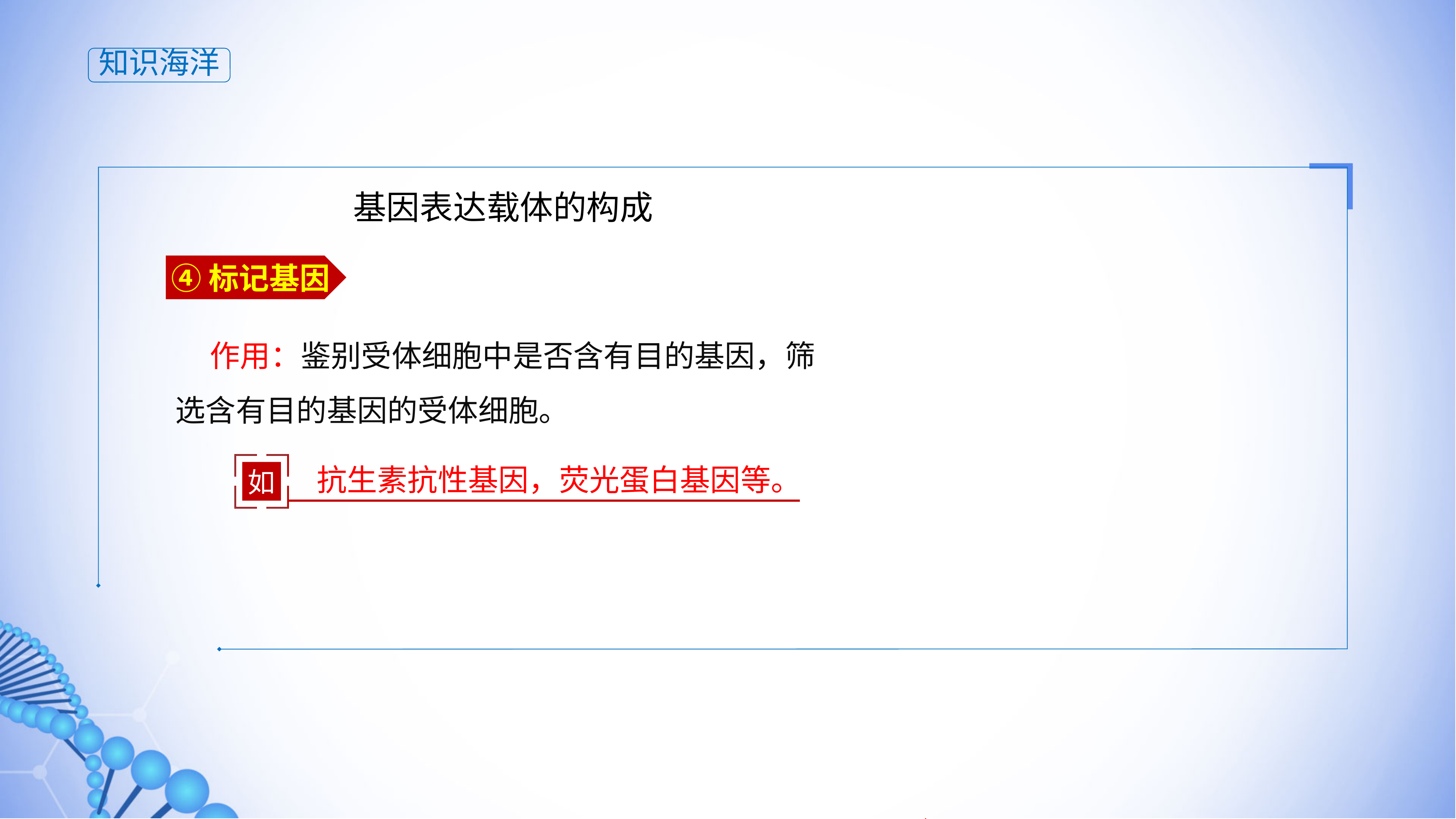

知识海洋

基因表达载体的构成
④标记基因
    作用：鉴别受体细胞中是否含有目的基因，筛选含有目的基因的受体细胞。
抗生素抗性基因，荧光蛋白基因等。

如